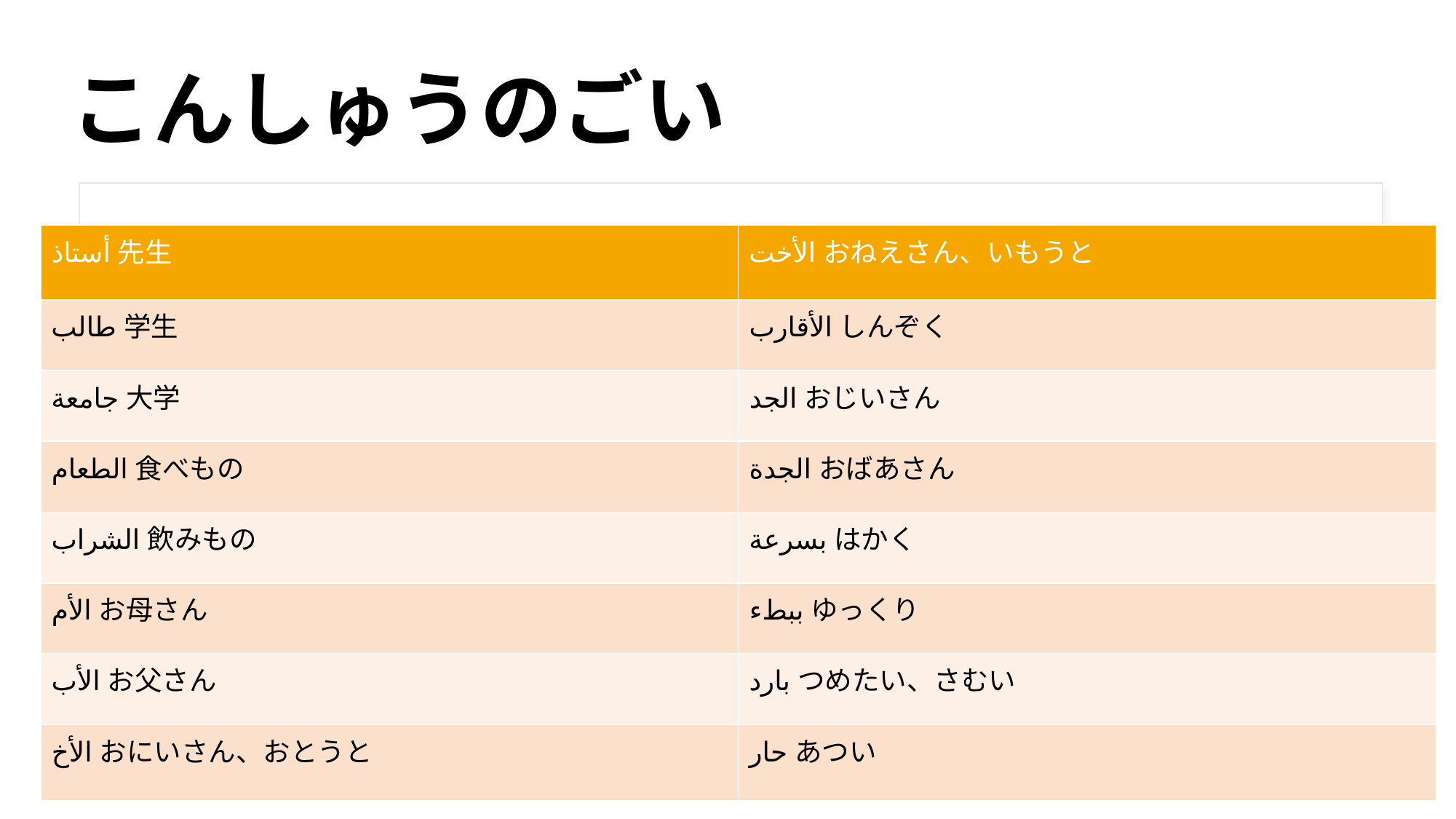

# こんしゅうのごい
| أستاذ先生 | الأختおねえさん、いもうと |
| --- | --- |
| طالب学生 | الأقاربしんぞく |
| جامعة大学 | الجدおじいさん |
| الطعام食べもの | الجدةおばあさん |
| الشراب飲みもの | بسرعةはかく |
| الأمお母さん | ببطءゆっくり |
| الأبお父さん | باردつめたい、さむい |
| الأخおにいさん、おとうと | حارあつい |